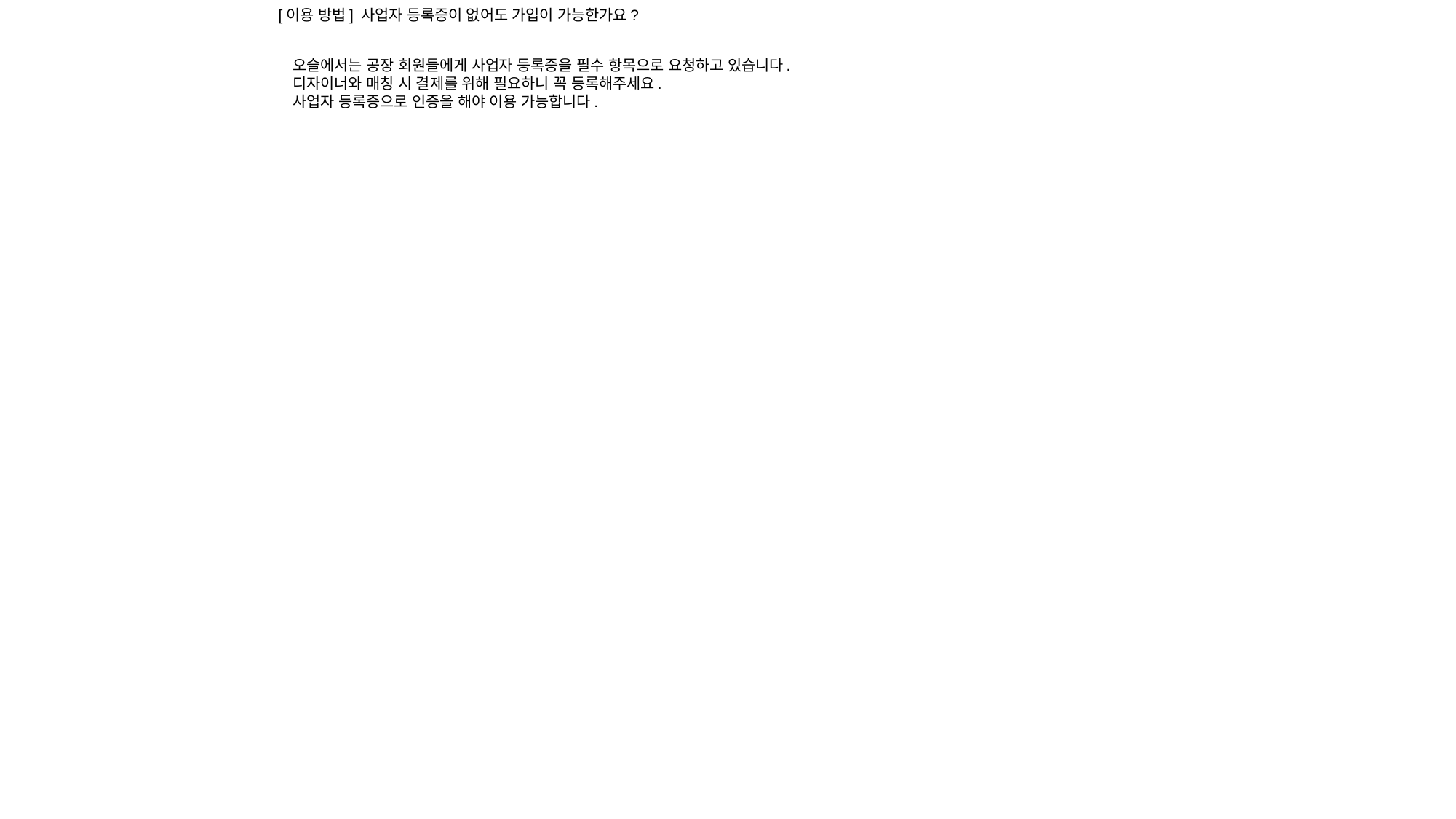

[이용 방법] 사업자 등록증이 없어도 가입이 가능한가요?
오슬에서는 공장 회원들에게 사업자 등록증을 필수 항목으로 요청하고 있습니다.
디자이너와 매칭 시 결제를 위해 필요하니 꼭 등록해주세요.
사업자 등록증으로 인증을 해야 이용 가능합니다.